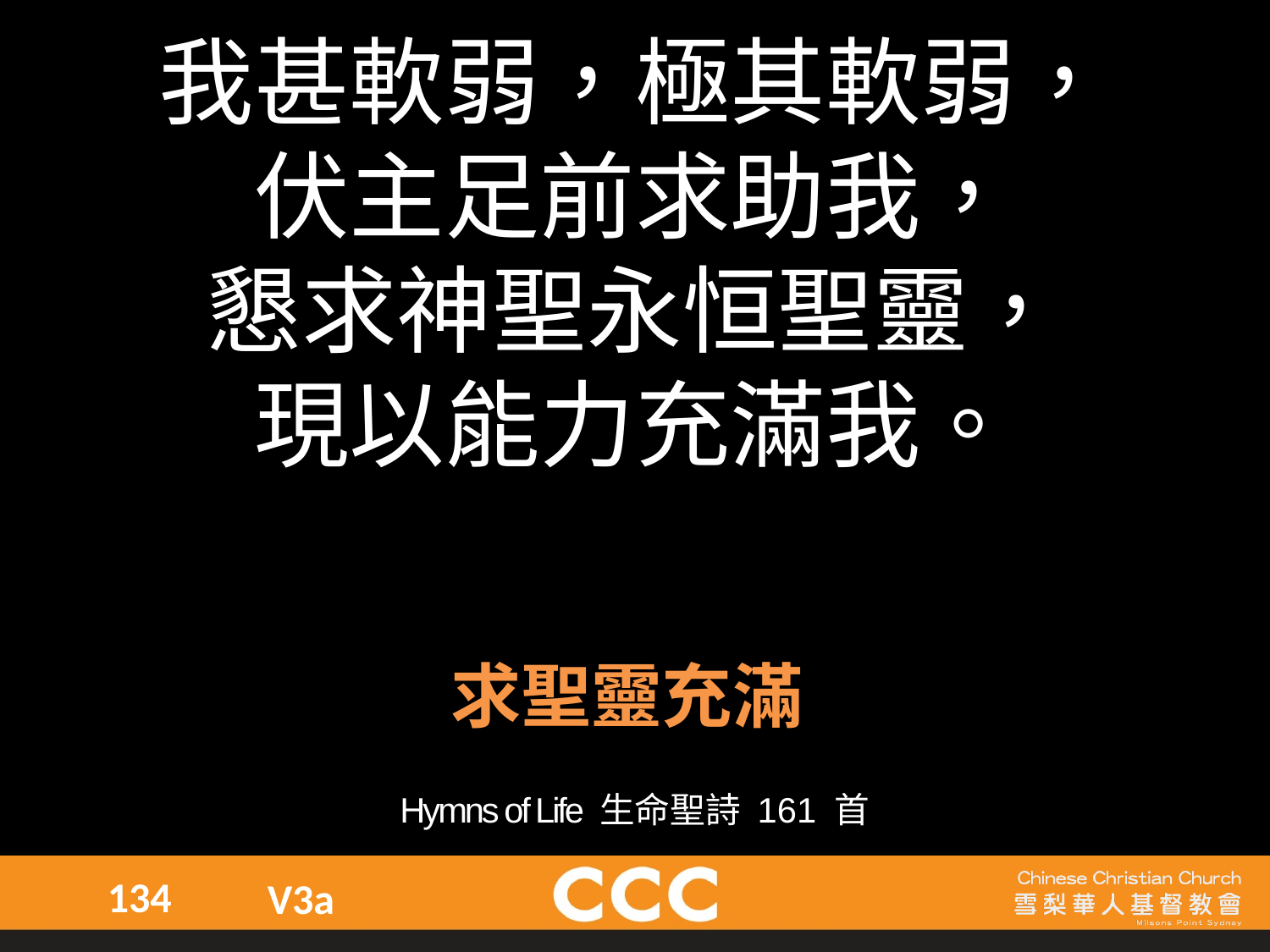

我甚軟弱，極其軟弱，
伏主足前求助我，
懇求神聖永恒聖靈，
現以能力充滿我。
求聖靈充滿
詩集：生命聖詩 286 版權屬宣道出版社所有
Hymns of Life 生命聖詩 161 首
134
V3a